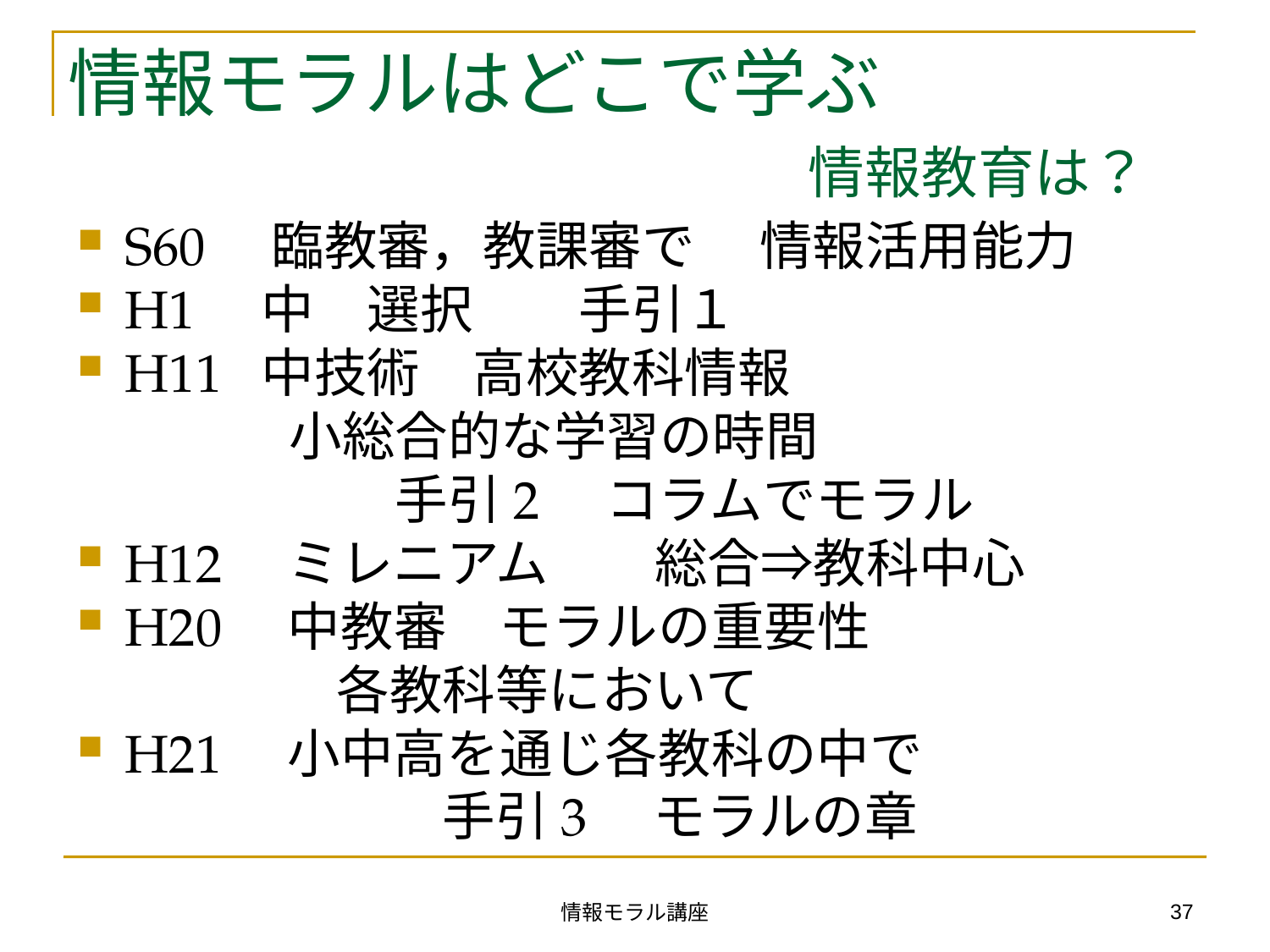

# 情報モラルはどこで学ぶ 　　　　　　　　　　情報教育は？
S60　臨教審，教課審で 　情報活用能力
H1　中　選択　　手引１
H11  中技術　高校教科情報
　　　　小総合的な学習の時間
　　　　　　手引2　コラムでモラル
H12　ミレニアム　　総合⇒教科中心
H20　中教審　モラルの重要性　
　　　　各教科等において
H21　小中高を通じ各教科の中で
　　　　　　手引3　モラルの章
37
情報モラル講座